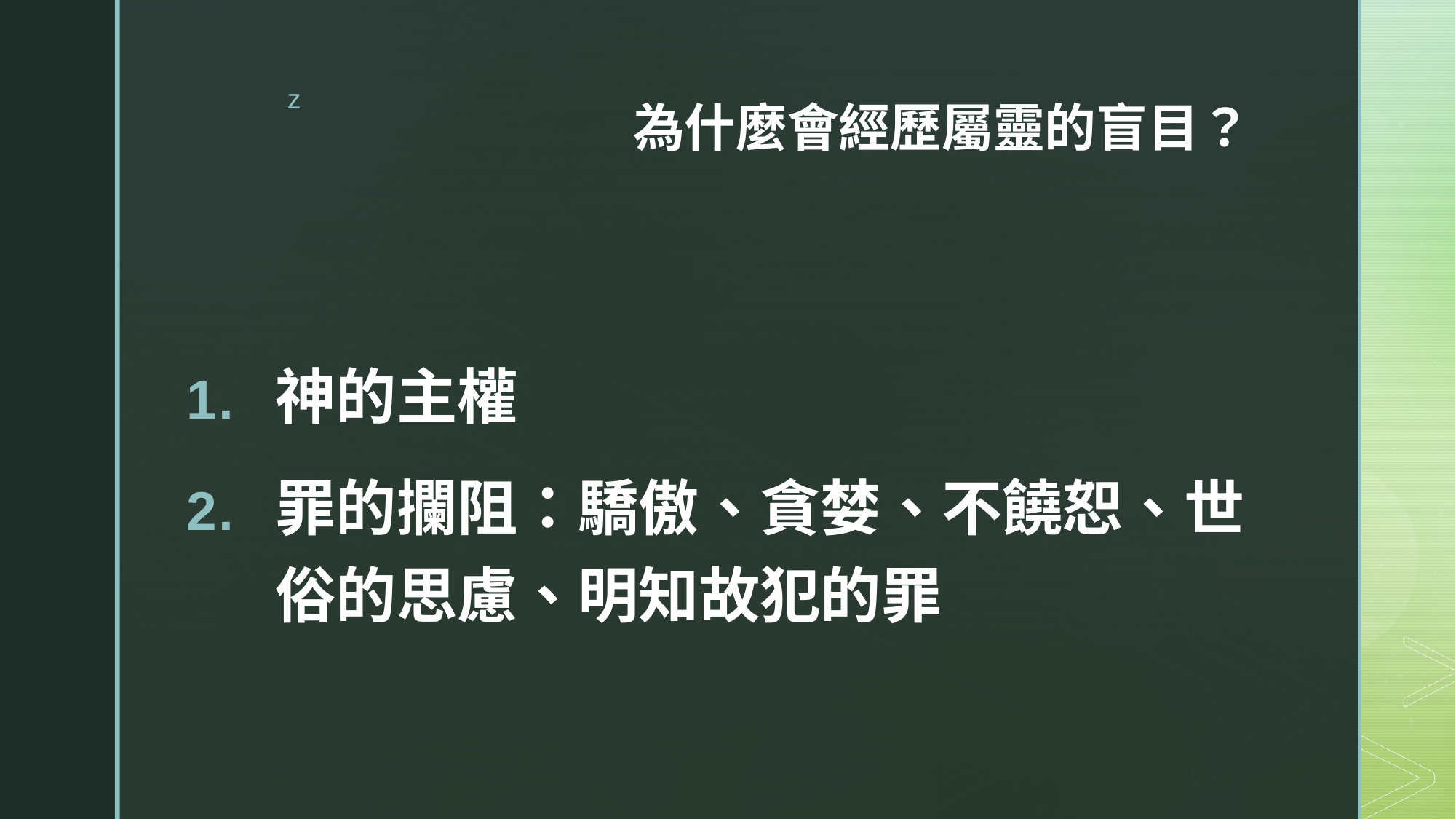

# 為什麼會經歷屬靈的盲目？
神的主權
罪的攔阻：驕傲、貪婪、不饒恕、世俗的思慮、明知故犯的罪